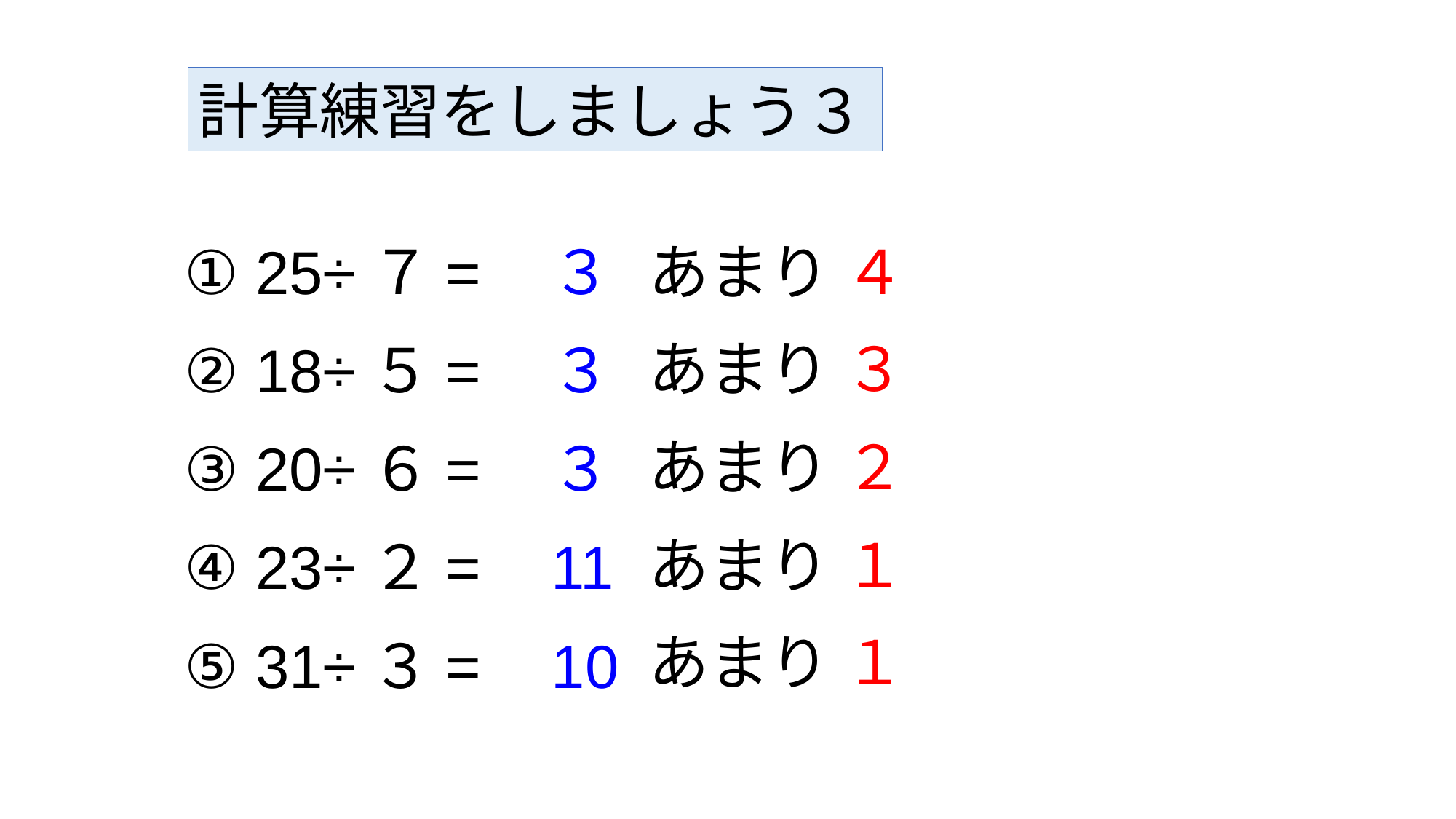

計算練習をしましょう３
① 25÷７=
３
あまり ４
あまり ３
② 18÷５=
３
あまり ２
③ 20÷６=
３
あまり １
④ 23÷２=
11
あまり １
⑤ 31÷３=
10